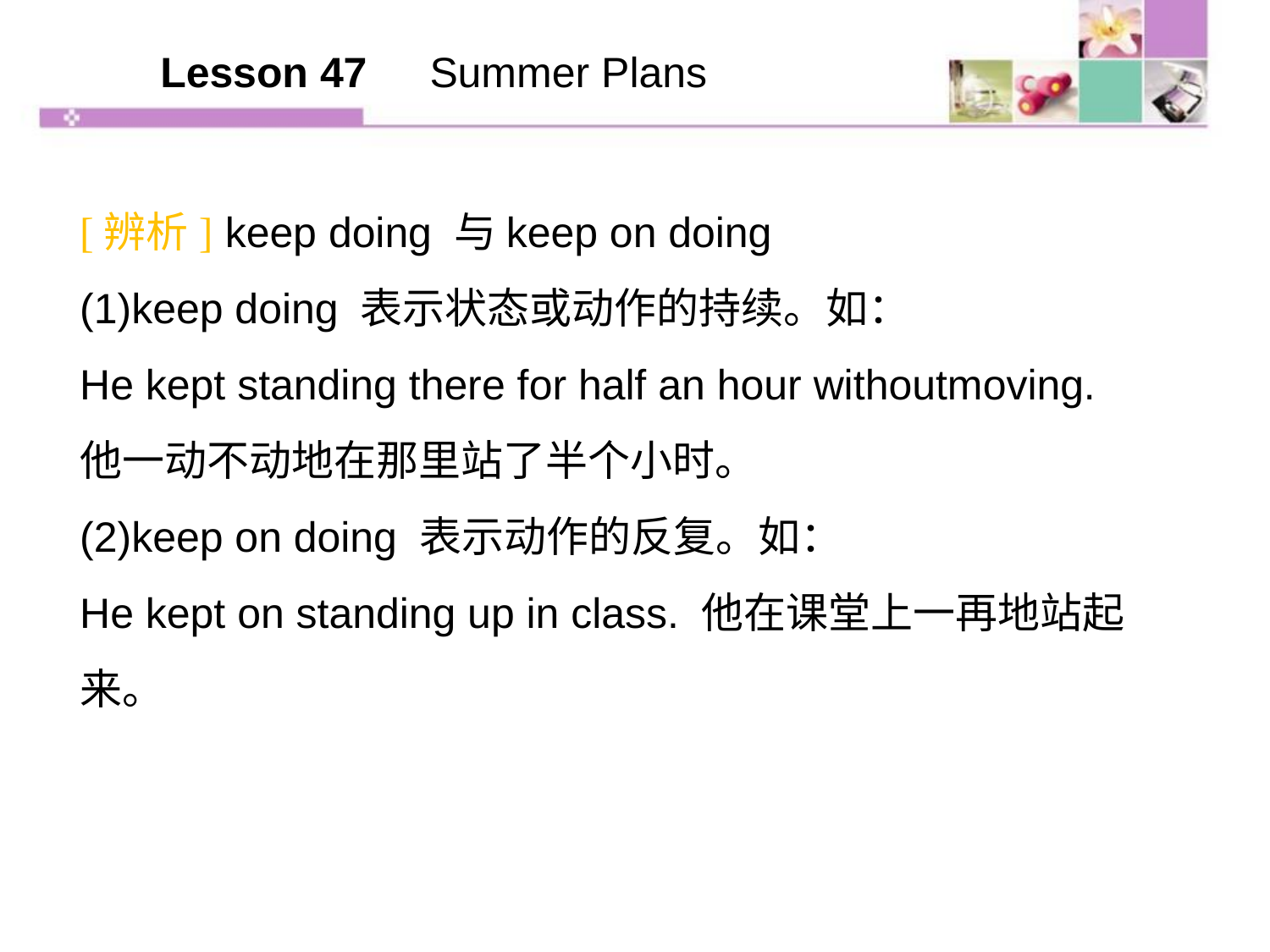

Lesson 47　Summer Plans
[辨析] keep doing 与keep on doing
(1)keep doing 表示状态或动作的持续。如：
He kept standing there for half an hour withoutmoving.
他一动不动地在那里站了半个小时。
(2)keep on doing 表示动作的反复。如：
He kept on standing up in class. 他在课堂上一再地站起来。